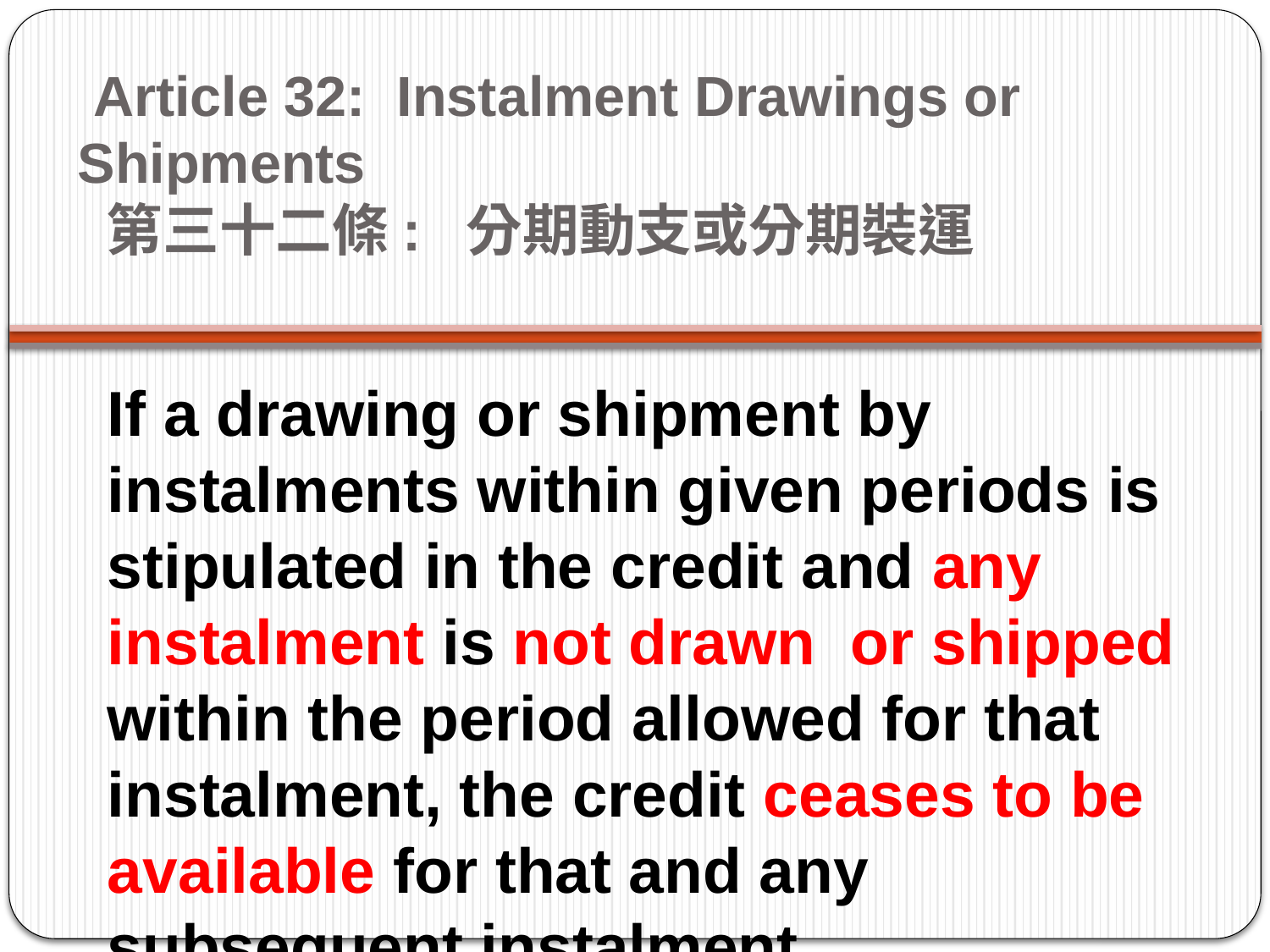

# Article 32:  Instalment Drawings or Shipments       第三十二條:  分期動支或分期裝運
If a drawing or shipment by instalments within given periods is stipulated in the credit and any instalment is not drawn  or shipped within the period allowed for that instalment, the credit ceases to be available for that and any subsequent instalment.